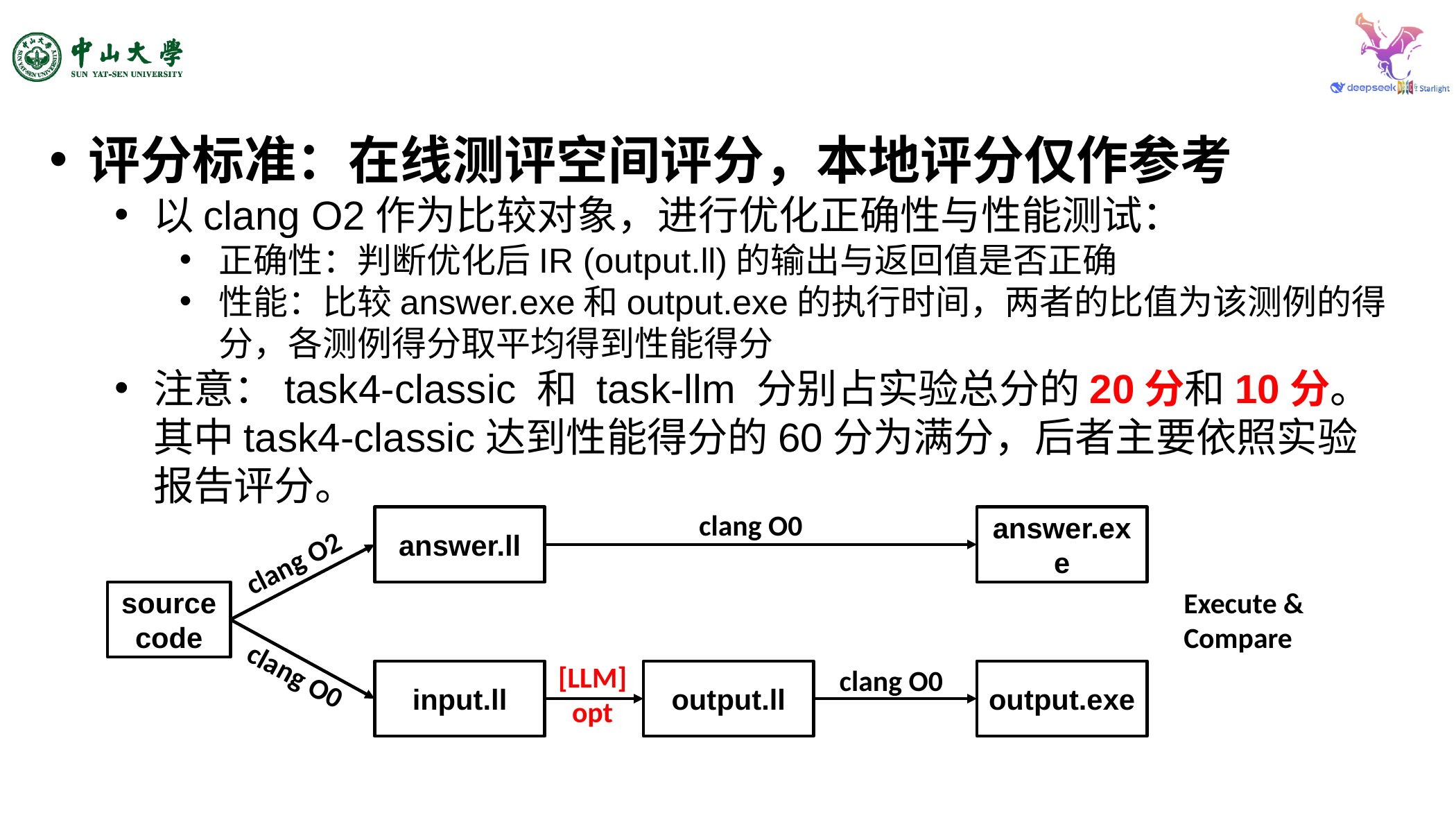

评分标准：在线测评空间评分，本地评分仅作参考
以clang O2作为比较对象，进行优化正确性与性能测试：
正确性：判断优化后IR (output.ll)的输出与返回值是否正确
性能：比较answer.exe和output.exe的执行时间，两者的比值为该测例的得分，各测例得分取平均得到性能得分
注意：task4-classic 和 task-llm 分别占实验总分的20分和10分。其中task4-classic达到性能得分的60分为满分，后者主要依照实验报告评分。

clang O0
answer.ll
answer.exe
clang O2
Execute & Compare
source code
[LLM]
opt
clang O0
clang O0
input.ll
output.ll
output.exe